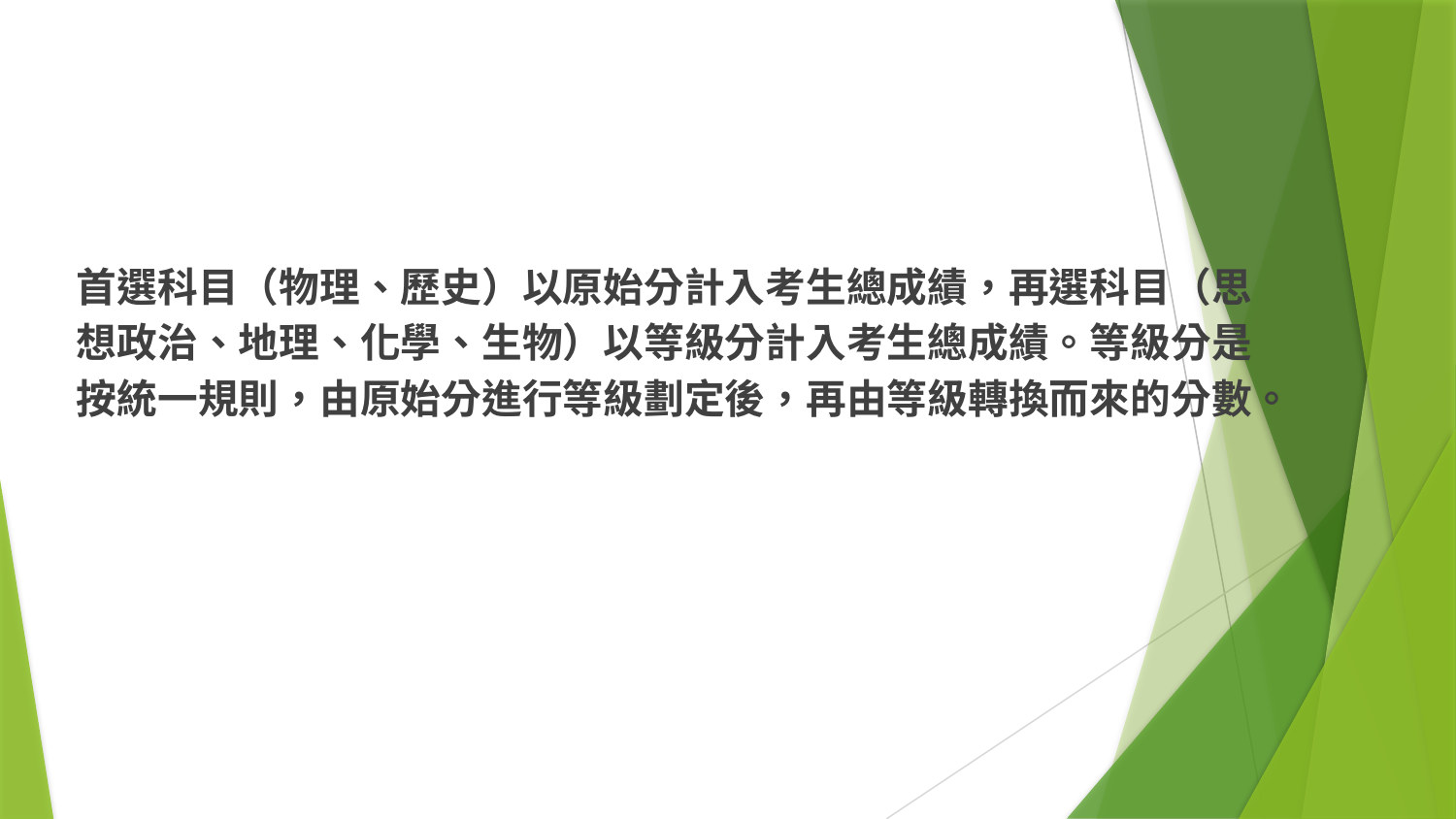

#
首選科目（物理、歷史）以原始分計入考生總成績，再選科目（思想政治、地理、化學、生物）以等級分計入考生總成績。等級分是按統一規則，由原始分進行等級劃定後，再由等級轉換而來的分數。